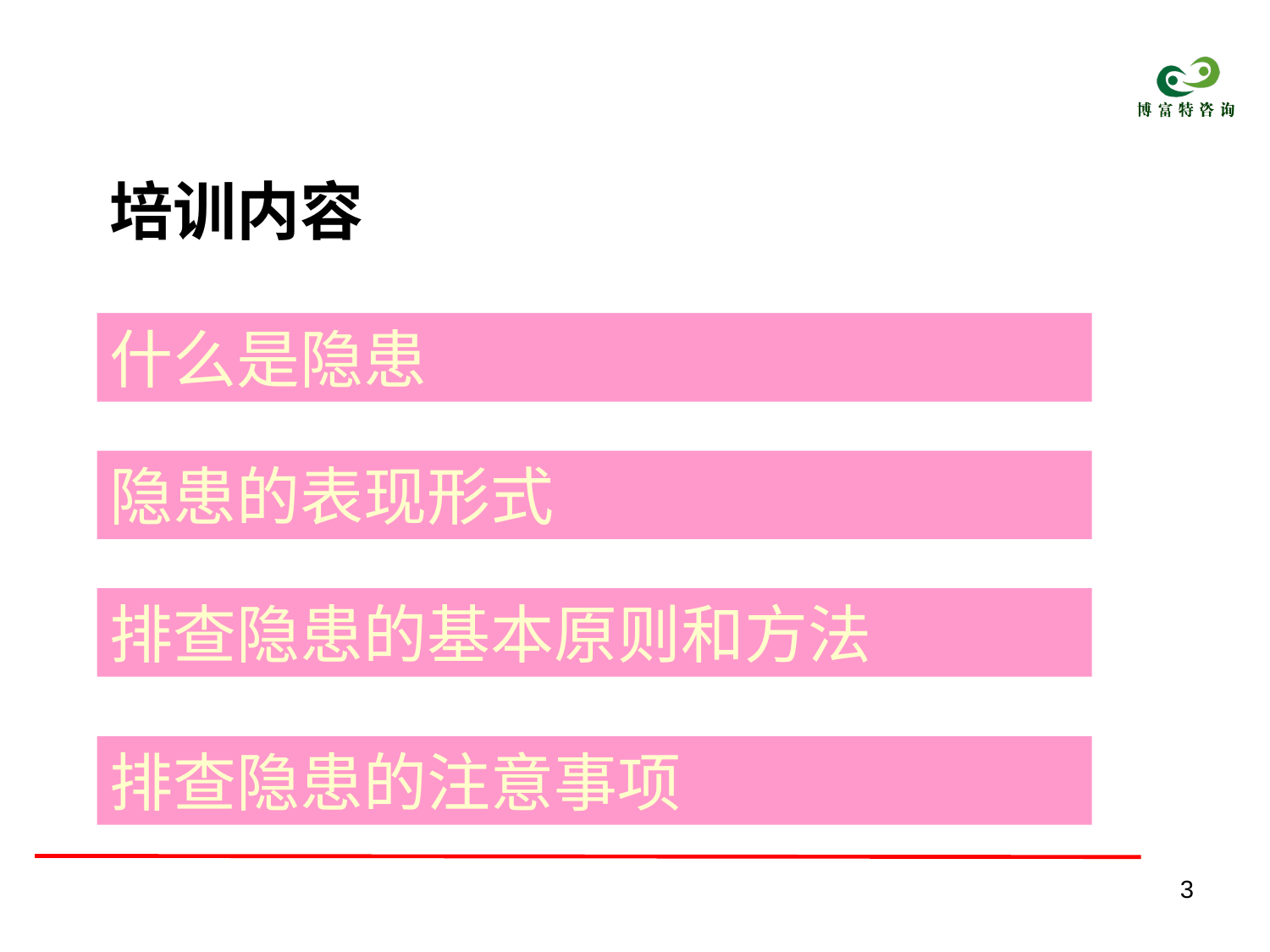

培训内容
什么是隐患
隐患的表现形式
排查隐患的基本原则和方法
排查隐患的注意事项